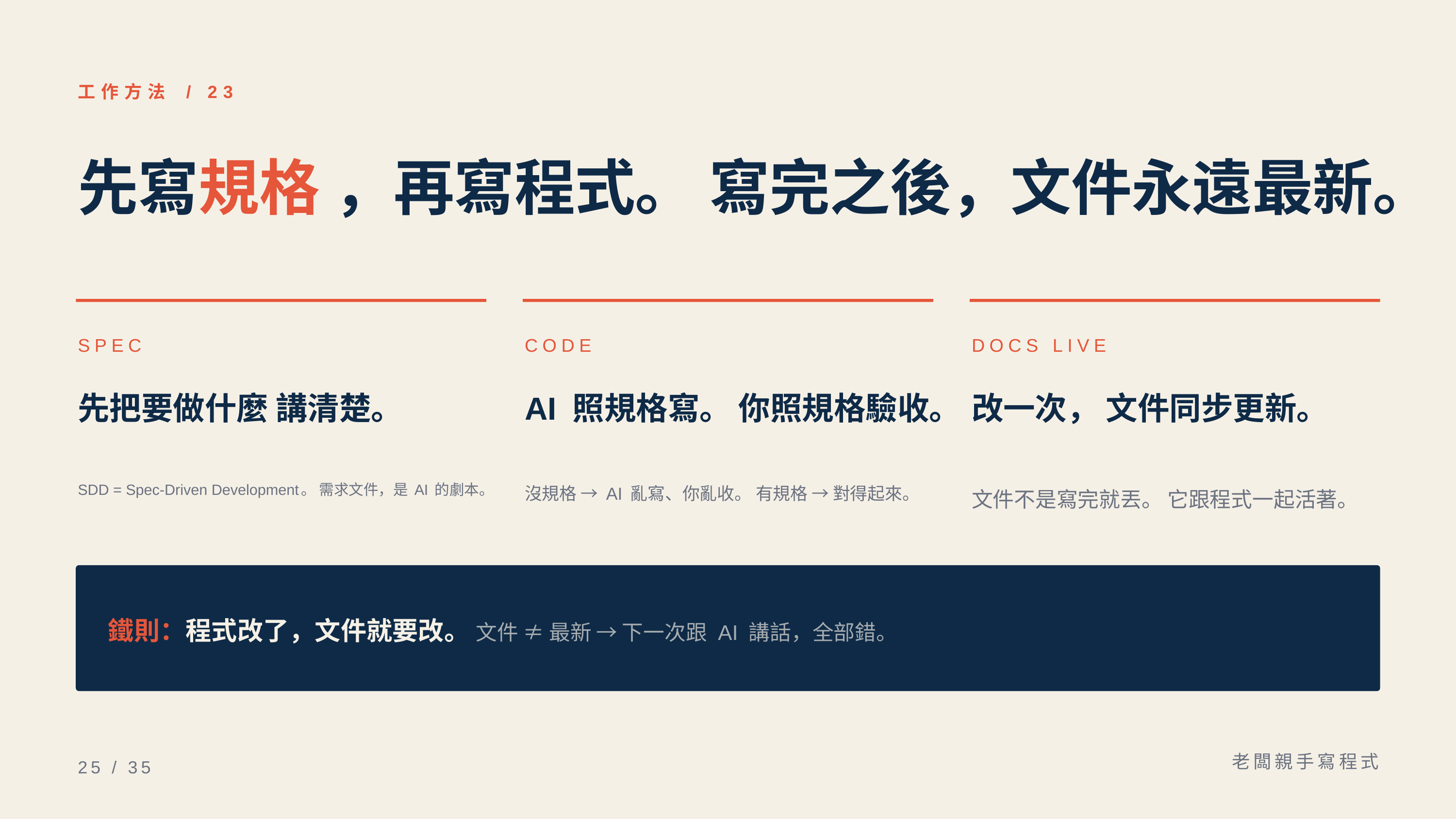

工作方法 / 23
先寫規格 ，再寫程式。 寫完之後，文件永遠最新。

SPEC
CODE
DOCS LIVE
先把要做什麼 講清楚。
AI 照規格寫。 你照規格驗收。
改一次， 文件同步更新。
SDD = Spec-Driven Development。 需求文件，是 AI 的劇本。
沒規格 → AI 亂寫、你亂收。 有規格 → 對得起來。
文件不是寫完就丟。 它跟程式一起活著。

鐵則：程式改了，文件就要改。 文件 ≠ 最新 → 下一次跟 AI 講話，全部錯。
老闆親手寫程式
25 / 35